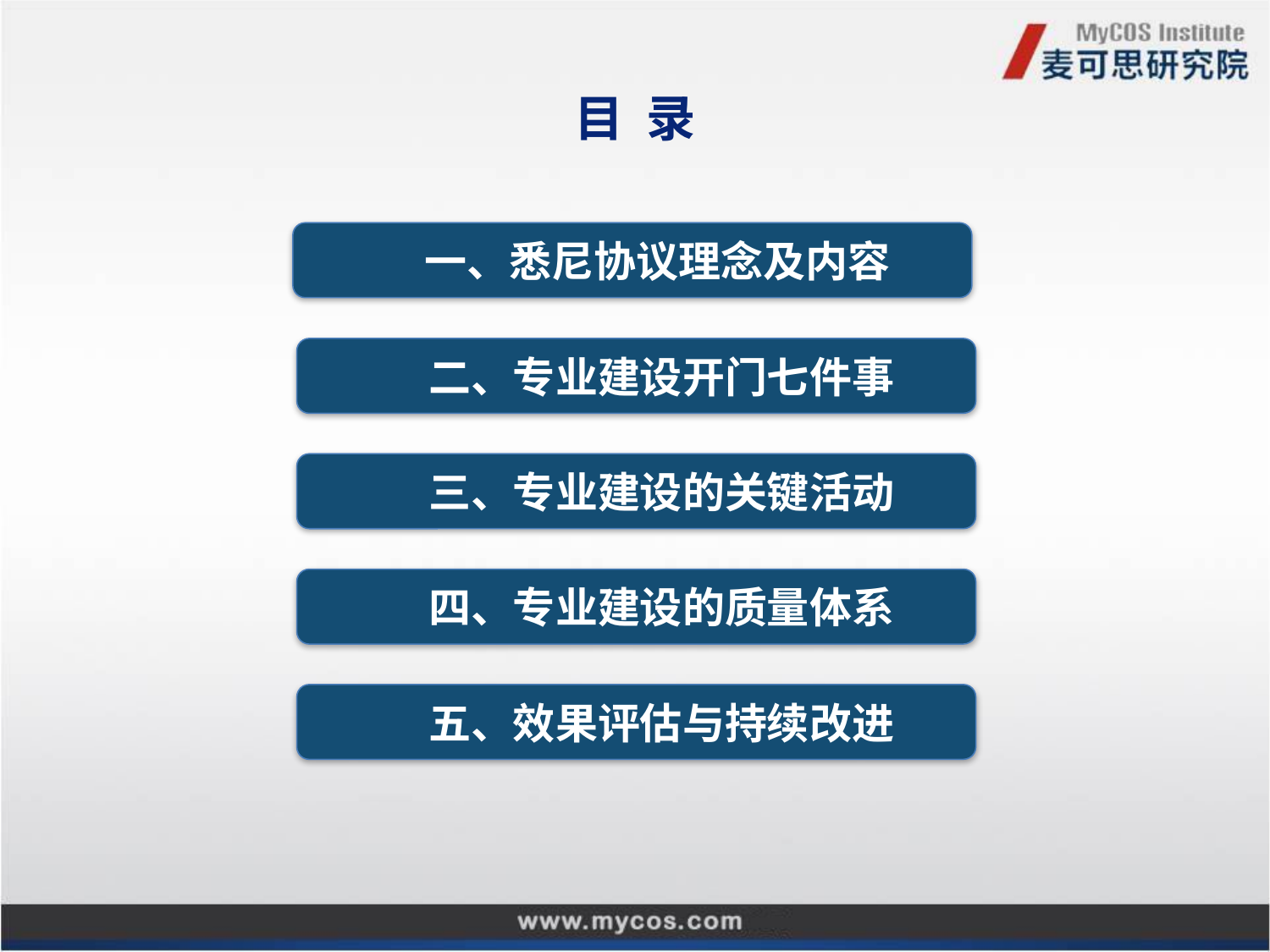

# 目  录
一、悉尼协议理念及内容
二、专业建设开门七件事
三、专业建设的关键活动
四、专业建设的质量体系
五、效果评估与持续改进